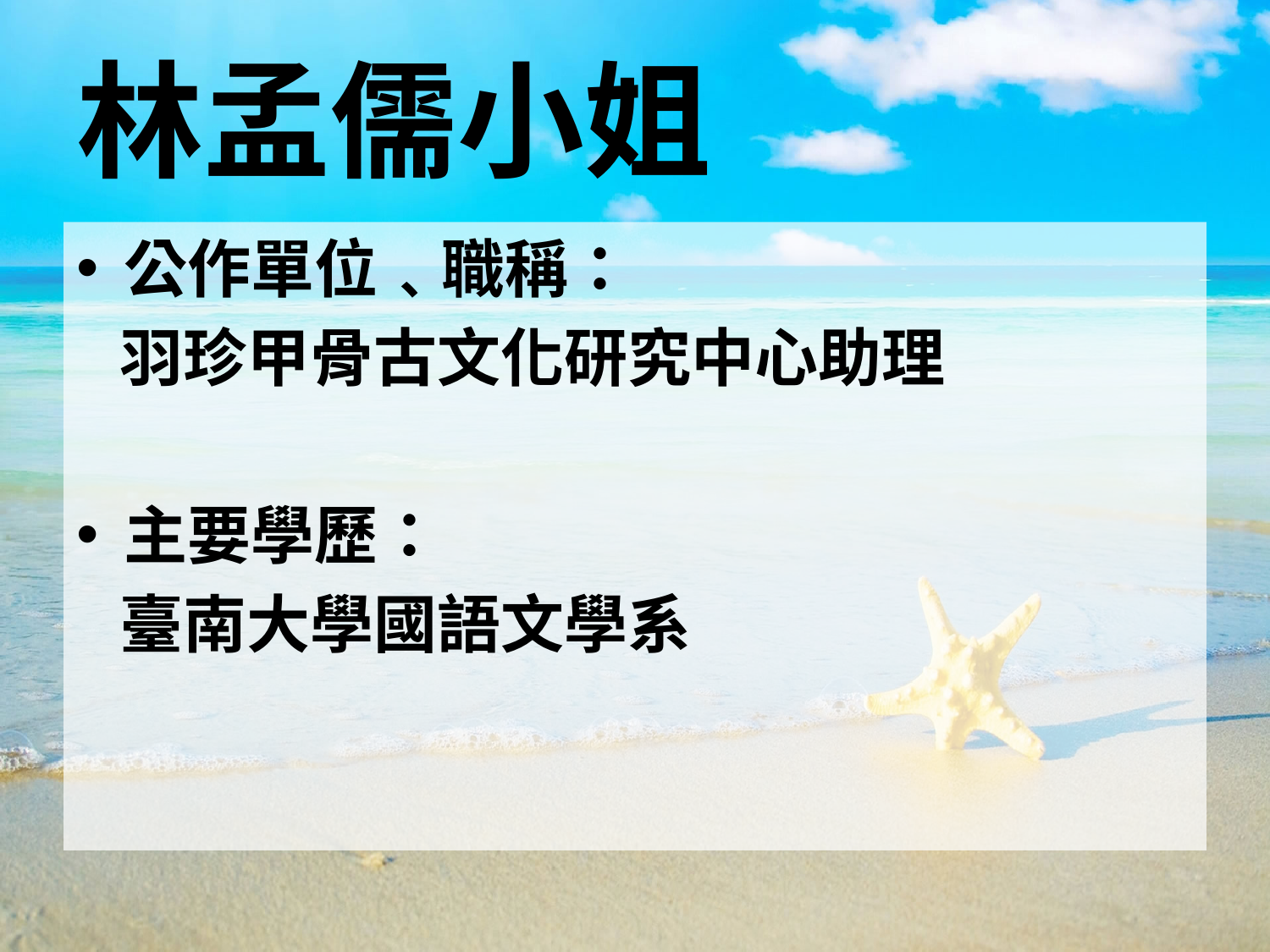

# 林孟儒小姐
公作單位﹑職稱：
  羽珍甲骨古文化研究中心助理

主要學歷：
  臺南大學國語文學系